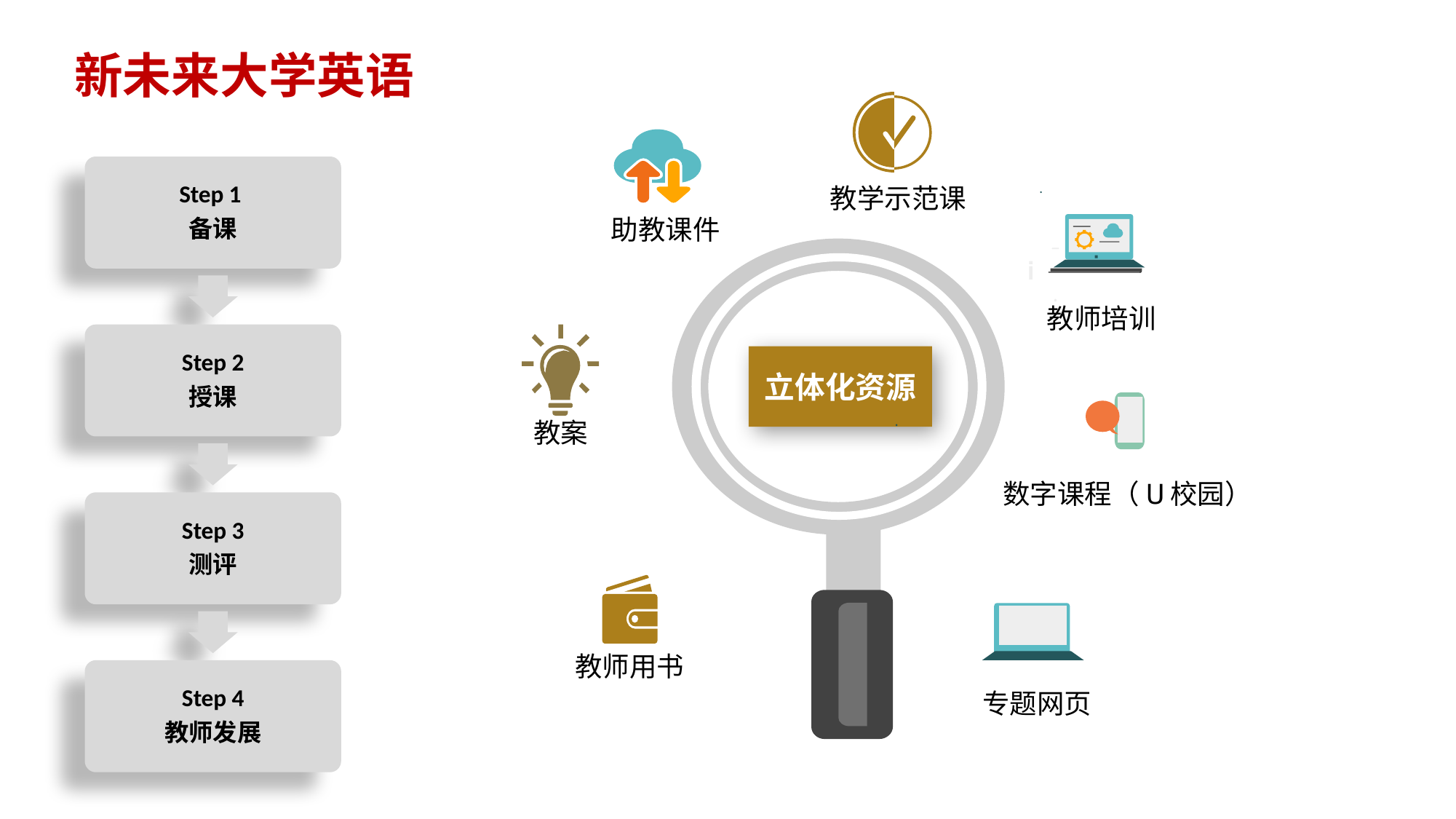

新未来大学英语

Step 1
备课

Step 2
授课

Step 3
测评

Step 4
教师发展
教学示范课

 助教课件

教师培训

立体化资源
教案

数字课程（U校园）

教师用书
专题网页